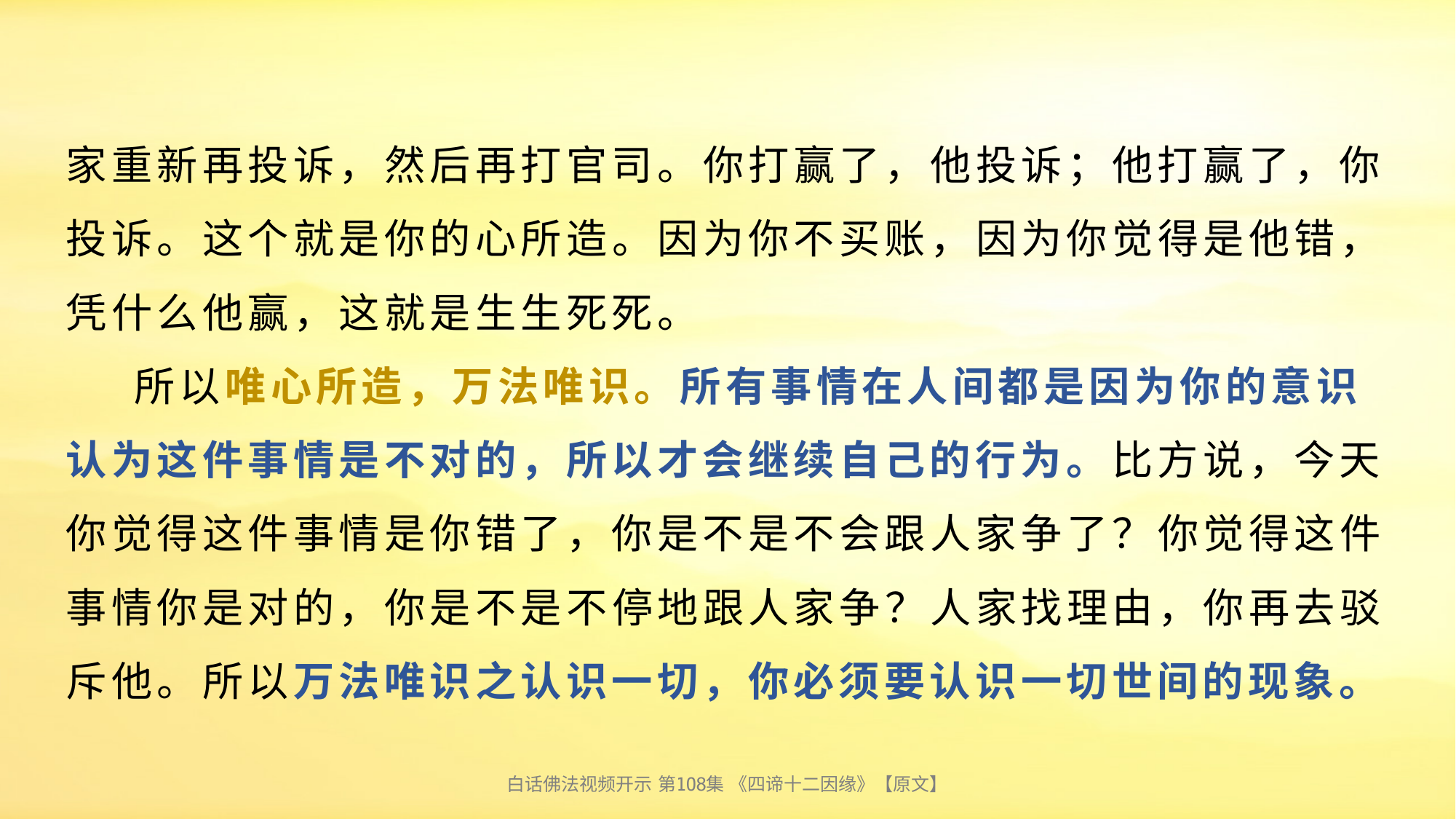

# 家重新再投诉，然后再打官司。你打赢了，他投诉；他打赢了，你投诉。这个就是你的心所造。因为你不买账，因为你觉得是他错，凭什么他赢，这就是生生死死。 所以唯心所造，万法唯识。所有事情在人间都是因为你的意识认为这件事情是不对的，所以才会继续自己的行为。比方说，今天你觉得这件事情是你错了，你是不是不会跟人家争了？你觉得这件事情你是对的，你是不是不停地跟人家争？人家找理由，你再去驳斥他。所以万法唯识之认识一切，你必须要认识一切世间的现象。
白话佛法视频开示 第108集 《四谛十二因缘》【原文】